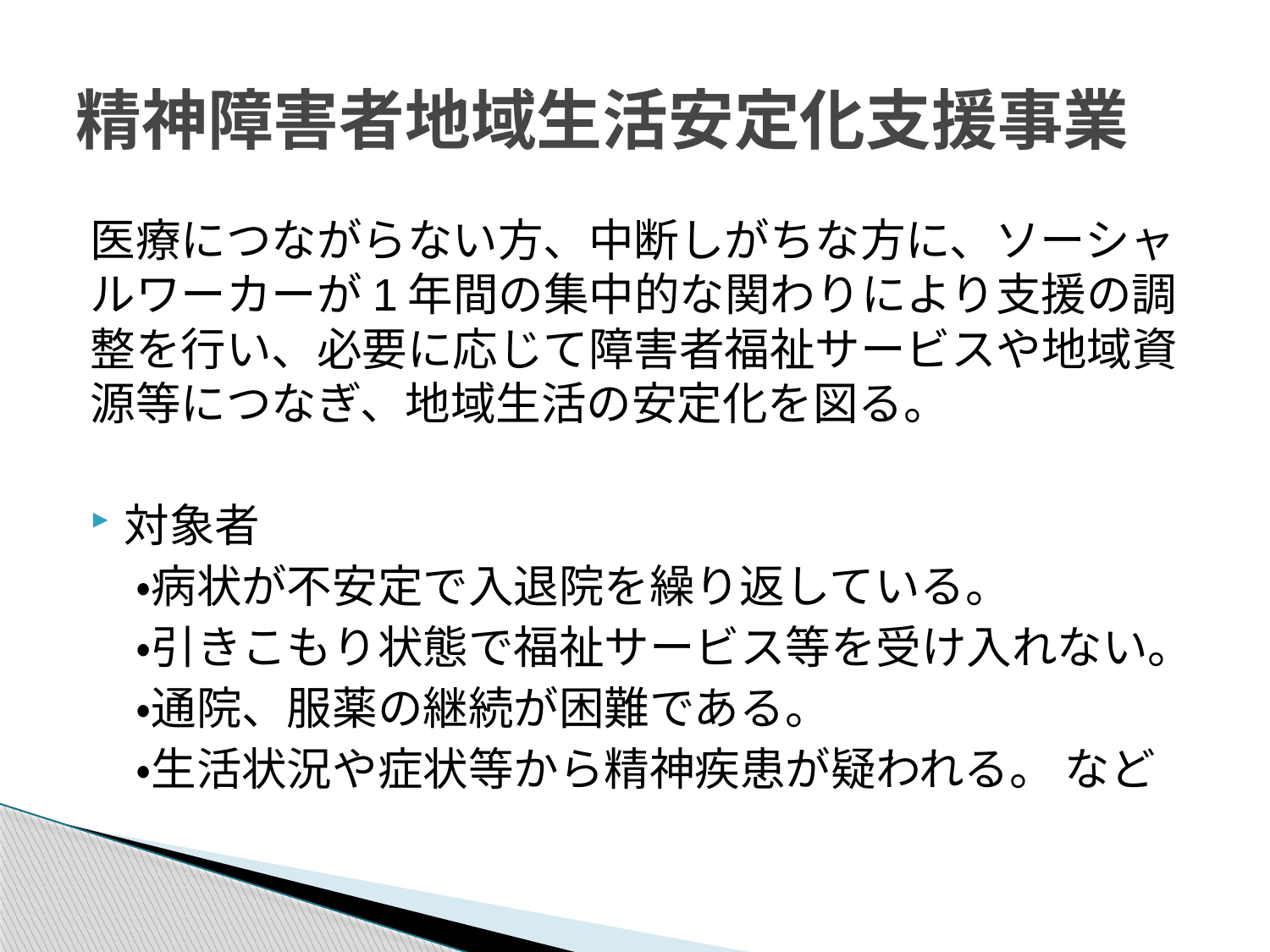

# 精神障害者地域生活安定化支援事業
医療につながらない方、中断しがちな方に、ソーシャルワーカーが1年間の集中的な関わりにより支援の調整を行い、必要に応じて障害者福祉サービスや地域資源等につなぎ、地域生活の安定化を図る。

対象者
　•病状が不安定で入退院を繰り返している。
　•引きこもり状態で福祉サービス等を受け入れない。
　•通院、服薬の継続が困難である。
　•生活状況や症状等から精神疾患が疑われる。 など